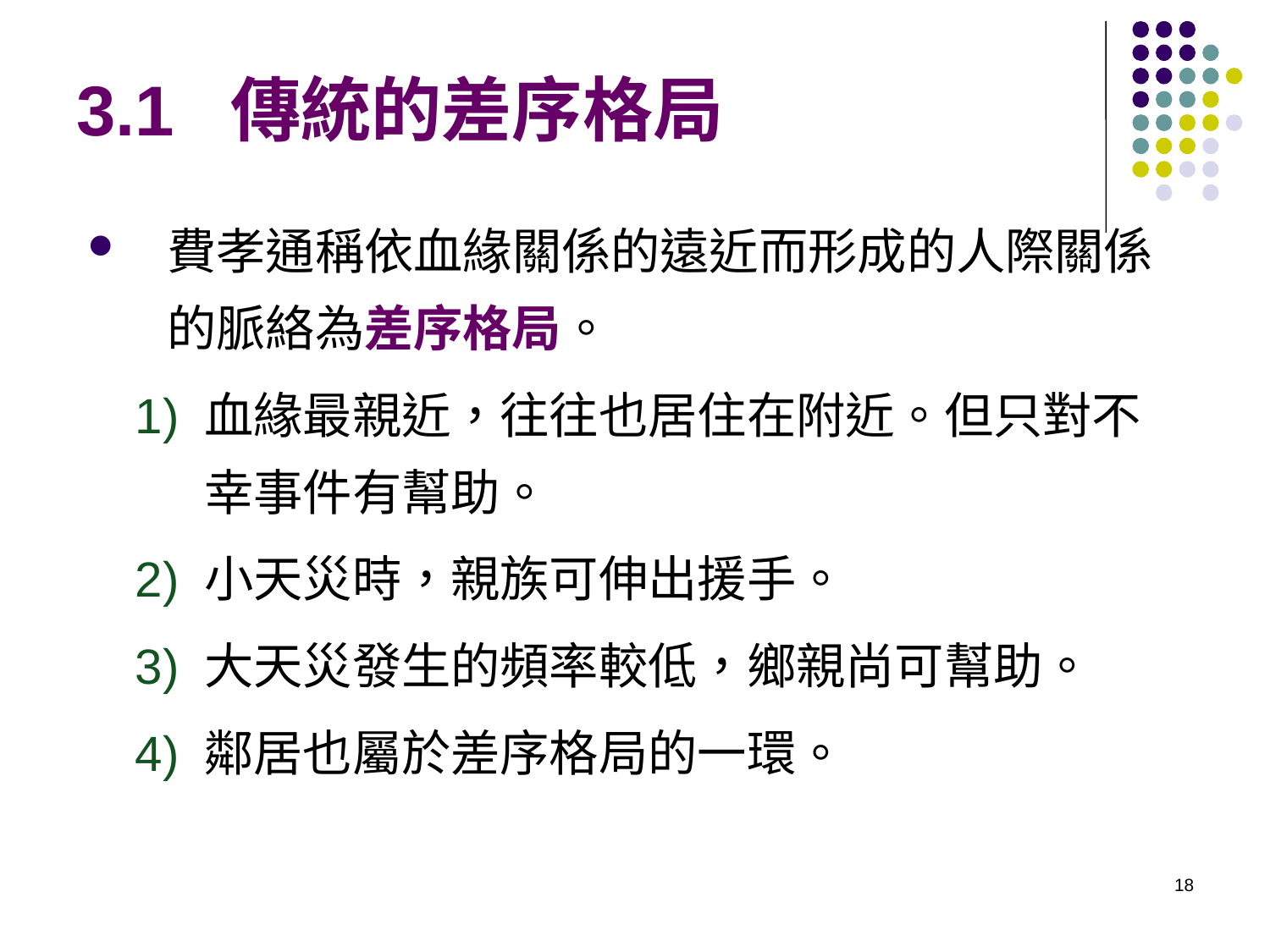

# 3.1  傳統的差序格局
費孝通稱依血緣關係的遠近而形成的人際關係的脈絡為差序格局。
血緣最親近，往往也居住在附近。但只對不幸事件有幫助。
小天災時，親族可伸出援手。
大天災發生的頻率較低，鄉親尚可幫助。
鄰居也屬於差序格局的一環。
18